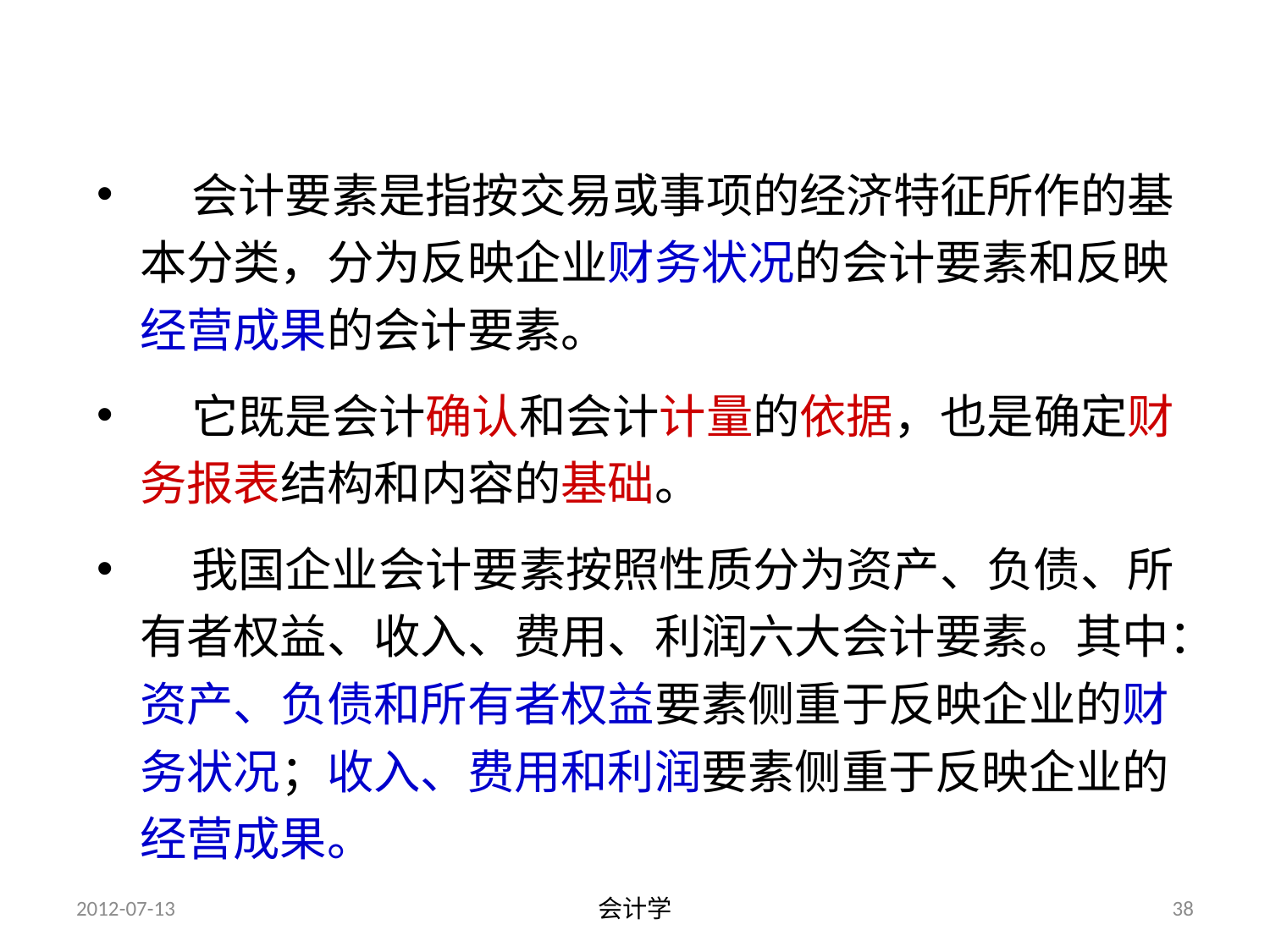

# 三、会计信息生成的内容——会计要素
    会计要素是指按交易或事项的经济特征所作的基本分类，分为反映企业财务状况的会计要素和反映经营成果的会计要素。
    它既是会计确认和会计计量的依据，也是确定财务报表结构和内容的基础。
    我国企业会计要素按照性质分为资产、负债、所有者权益、收入、费用、利润六大会计要素。其中：资产、负债和所有者权益要素侧重于反映企业的财务状况；收入、费用和利润要素侧重于反映企业的经营成果。
2012-07-13
会计学
38